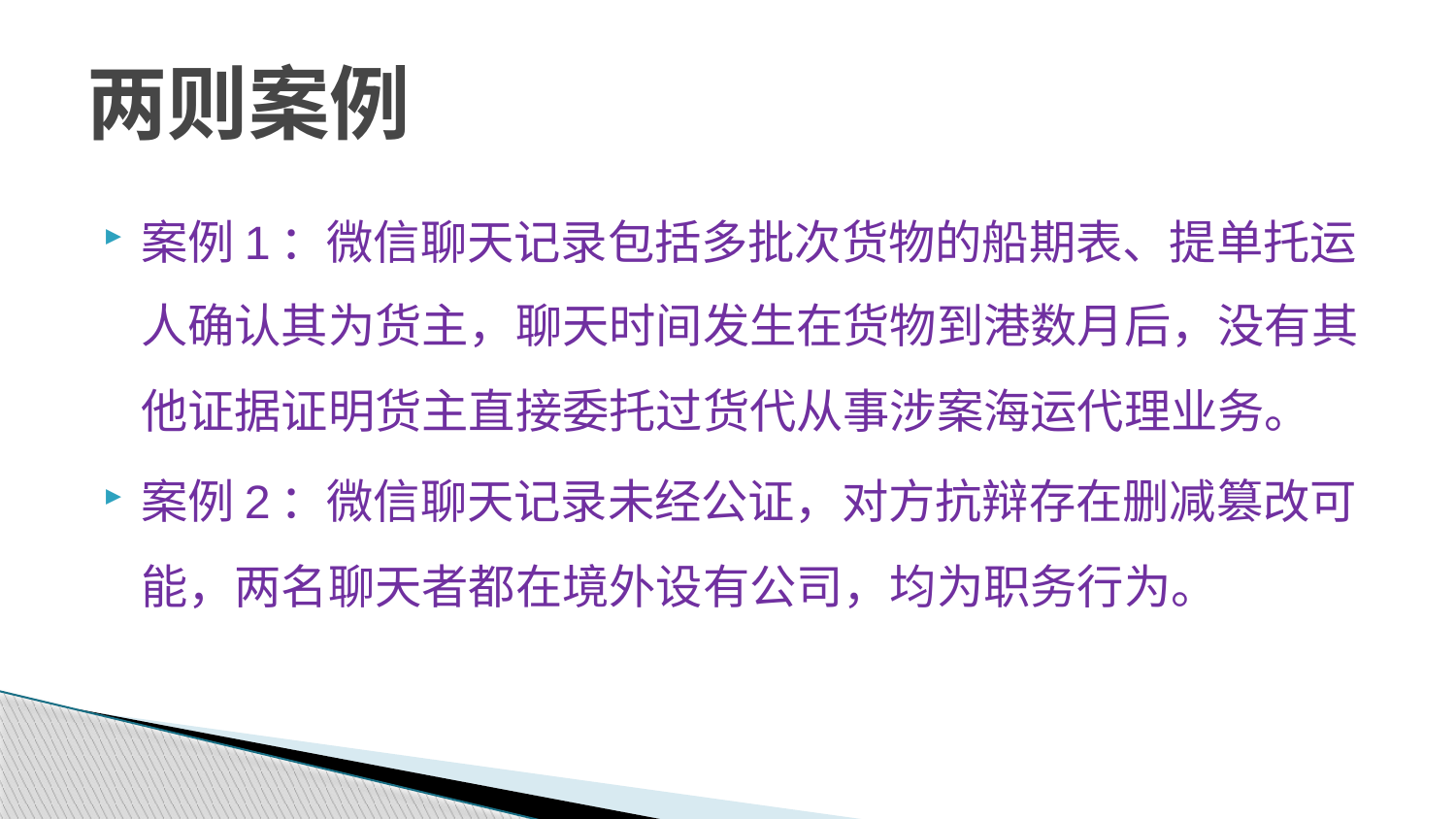

# 两则案例
案例1：微信聊天记录包括多批次货物的船期表、提单托运人确认其为货主，聊天时间发生在货物到港数月后，没有其他证据证明货主直接委托过货代从事涉案海运代理业务。
案例2：微信聊天记录未经公证，对方抗辩存在删减篡改可能，两名聊天者都在境外设有公司，均为职务行为。